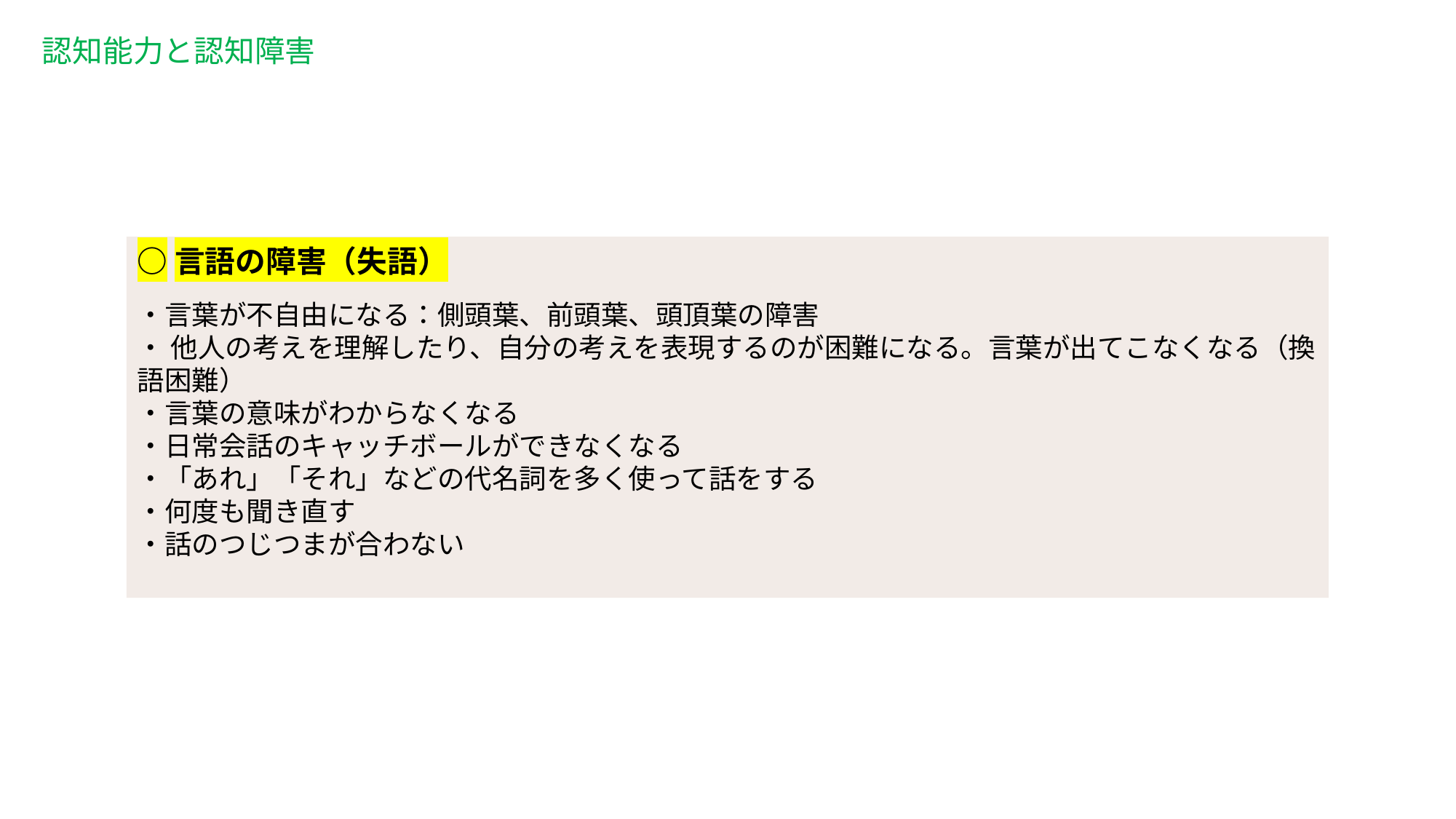

認知能力と認知障害
○言語の障害（失語）

・言葉が不自由になる：側頭葉、前頭葉、頭頂葉の障害
・ 他人の考えを理解したり、自分の考えを表現するのが困難になる。言葉が出てこなくなる（換語困難）
・言葉の意味がわからなくなる
・日常会話のキャッチボールができなくなる
・「あれ」「それ」などの代名詞を多く使って話をする
・何度も聞き直す
・話のつじつまが合わない